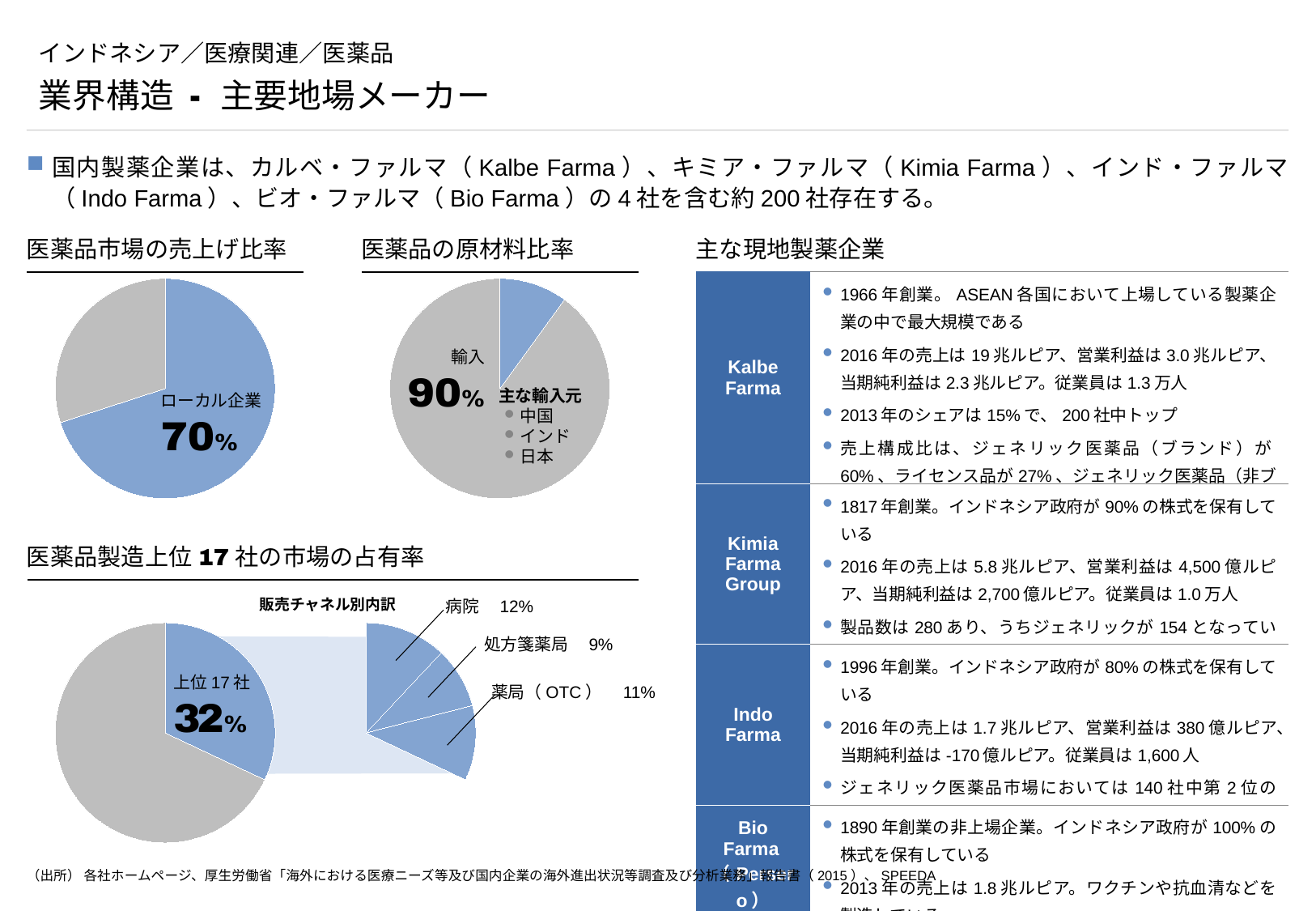

# インドネシア／医療関連／医薬品
業界構造 - 主要地場メーカー
国内製薬企業は、カルベ・ファルマ（Kalbe Farma）、キミア・ファルマ（Kimia Farma）、インド・ファルマ（Indo Farma）、ビオ・ファルマ（Bio Farma）の4社を含む約200社存在する。
医薬品市場の売上げ比率
医薬品の原材料比率
主な現地製薬企業
| Kalbe Farma | 1966年創業。ASEAN各国において上場している製薬企業の中で最大規模である 2016年の売上は19兆ルピア、営業利益は3.0兆ルピア、当期純利益は2.3兆ルピア。従業員は1.3万人 2013年のシェアは15%で、200社中トップ 売上構成比は、ジェネリック医薬品（ブランド）が60%、ライセンス品が27%、ジェネリック医薬品（非ブランド）が13% |
| --- | --- |
| Kimia Farma Group | 1817年創業。インドネシア政府が90%の株式を保有している 2016年の売上は5.8兆ルピア、営業利益は4,500億ルピア、当期純利益は2,700億ルピア。従業員は1.0万人 製品数は280あり、うちジェネリックが154となっている |
| Indo Farma | 1996年創業。インドネシア政府が80%の株式を保有している 2016年の売上は1.7兆ルピア、営業利益は380億ルピア、当期純利益は-170億ルピア。従業員は1,600人 ジェネリック医薬品市場においては140社中第2位のシェアとなっている（シェア20%、2014年） |
| Bio Farma（Persero） | 1890年創業の非上場企業。インドネシア政府が100%の株式を保有している 2013年の売上は1.8兆ルピア。ワクチンや抗血清などを製造している |

### Chart

| Category | 売上高 |
|---|---|
| 海外 | 70.0 |
| その他 | 30.0 |

### Chart

| Category | 売上高 |
|---|---|
| 海外 | 10.0 |
輸入
90%
主な輸入元
中国
インド
日本
ローカル企業
70%
医薬品製造上位17社の市場の占有率
販売チャネル別内訳
病院　12%

### Chart

| Category | 売上高 |
|---|---|
| 海外 | 32.0 |
| その他 | 68.0 |

### Chart

| Category | 売上高 |
|---|---|
| 海外 | 12.0 |
| その他 | 9.0 |
処方箋薬局　9%

上位17社
32%
薬局（OTC）　11%
（出所） 各社ホームページ、厚生労働省「海外における医療ニーズ等及び国内企業の海外進出状況等調査及び分析業務」報告書（2015）、SPEEDA